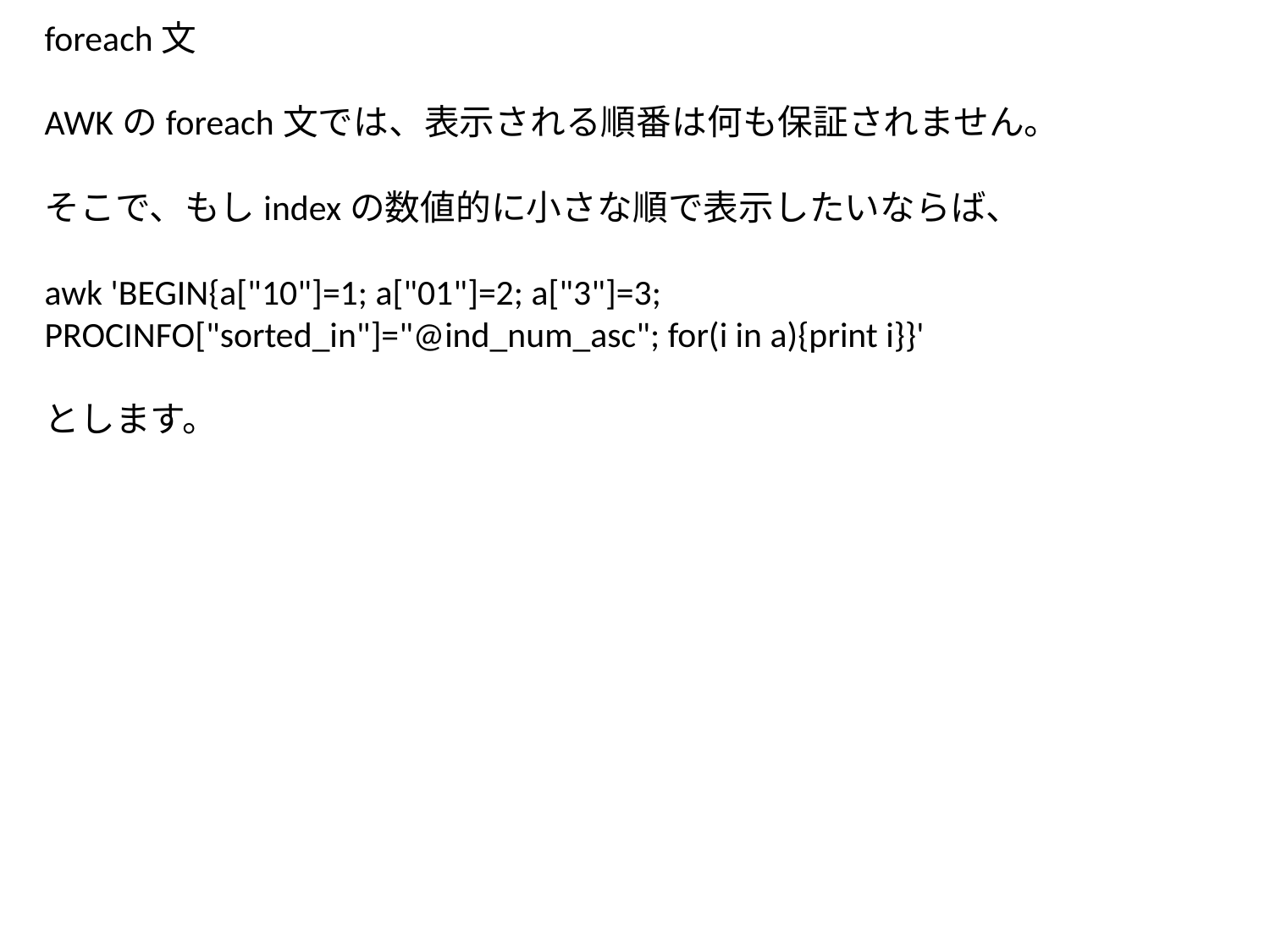

foreach文

AWKのforeach文では、表示される順番は何も保証されません。

そこで、もしindexの数値的に小さな順で表示したいならば、

awk 'BEGIN{a["10"]=1; a["01"]=2; a["3"]=3; PROCINFO["sorted_in"]="@ind_num_asc"; for(i in a){print i}}'

とします。